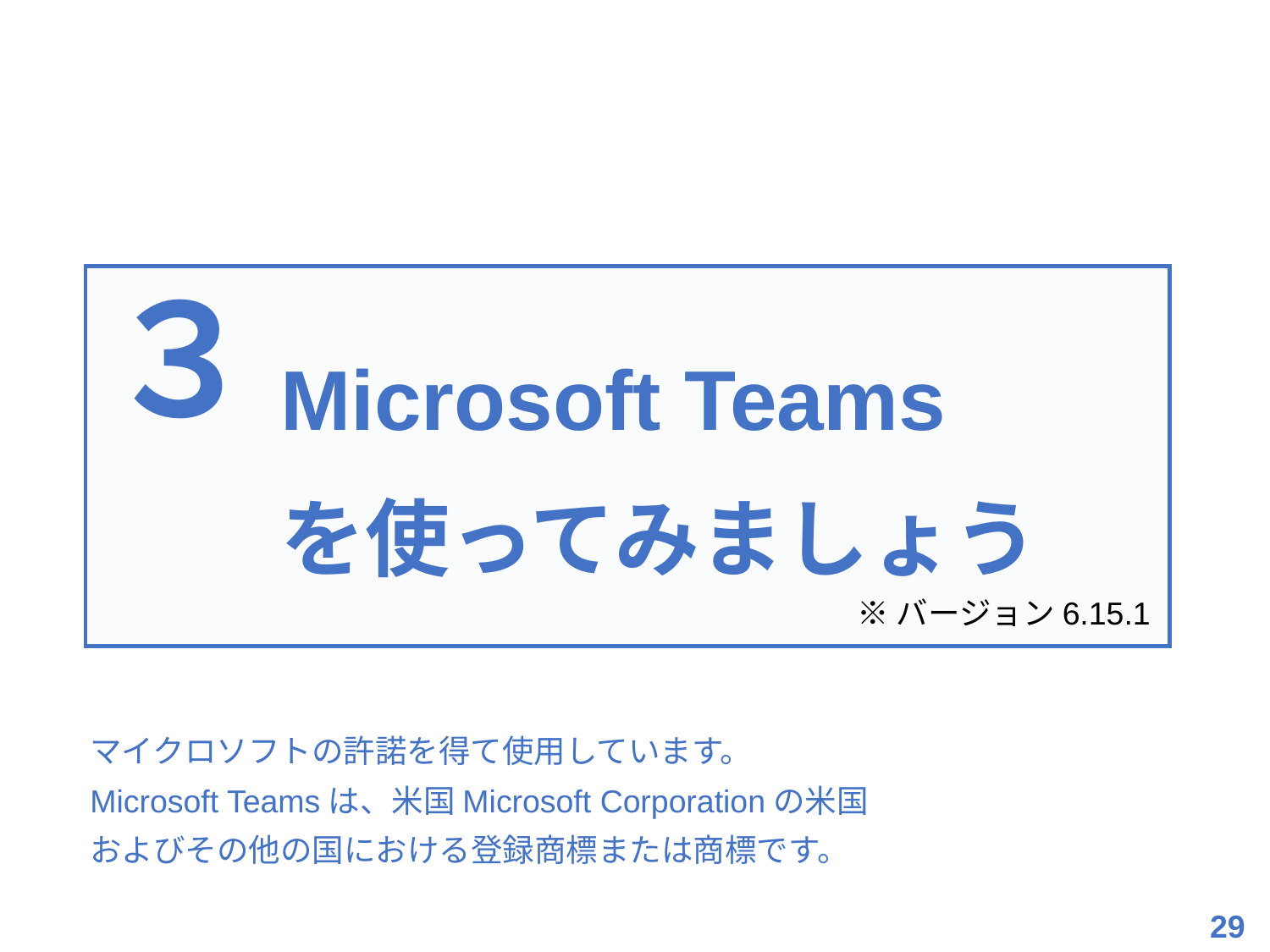

３
Microsoft Teams
を使ってみましょう
※バージョン6.15.1
マイクロソフトの許諾を得て使用しています。
Microsoft Teamsは、米国Microsoft Corporationの米国
およびその他の国における登録商標または商標です。
29